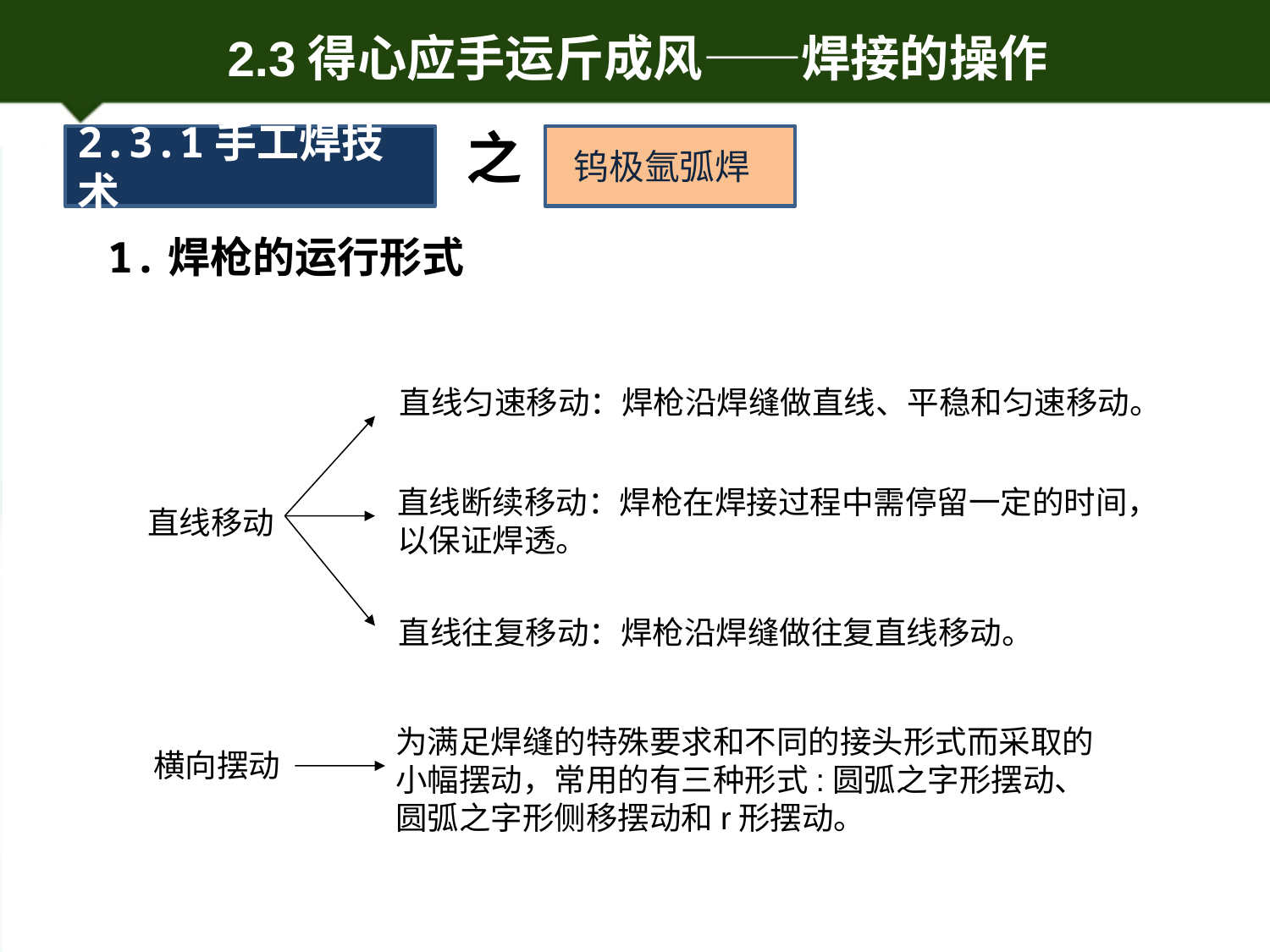

之
2.3.1手工焊技术
 钨极氩弧焊
1.焊枪的运行形式
直线匀速移动：焊枪沿焊缝做直线、平稳和匀速移动。

直线断续移动：焊枪在焊接过程中需停留一定的时间，以保证焊透。
直线移动

直线往复移动：焊枪沿焊缝做往复直线移动。
为满足焊缝的特殊要求和不同的接头形式而采取的小幅摆动，常用的有三种形式:圆弧之字形摆动、圆弧之字形侧移摆动和r形摆动。
横向摆动